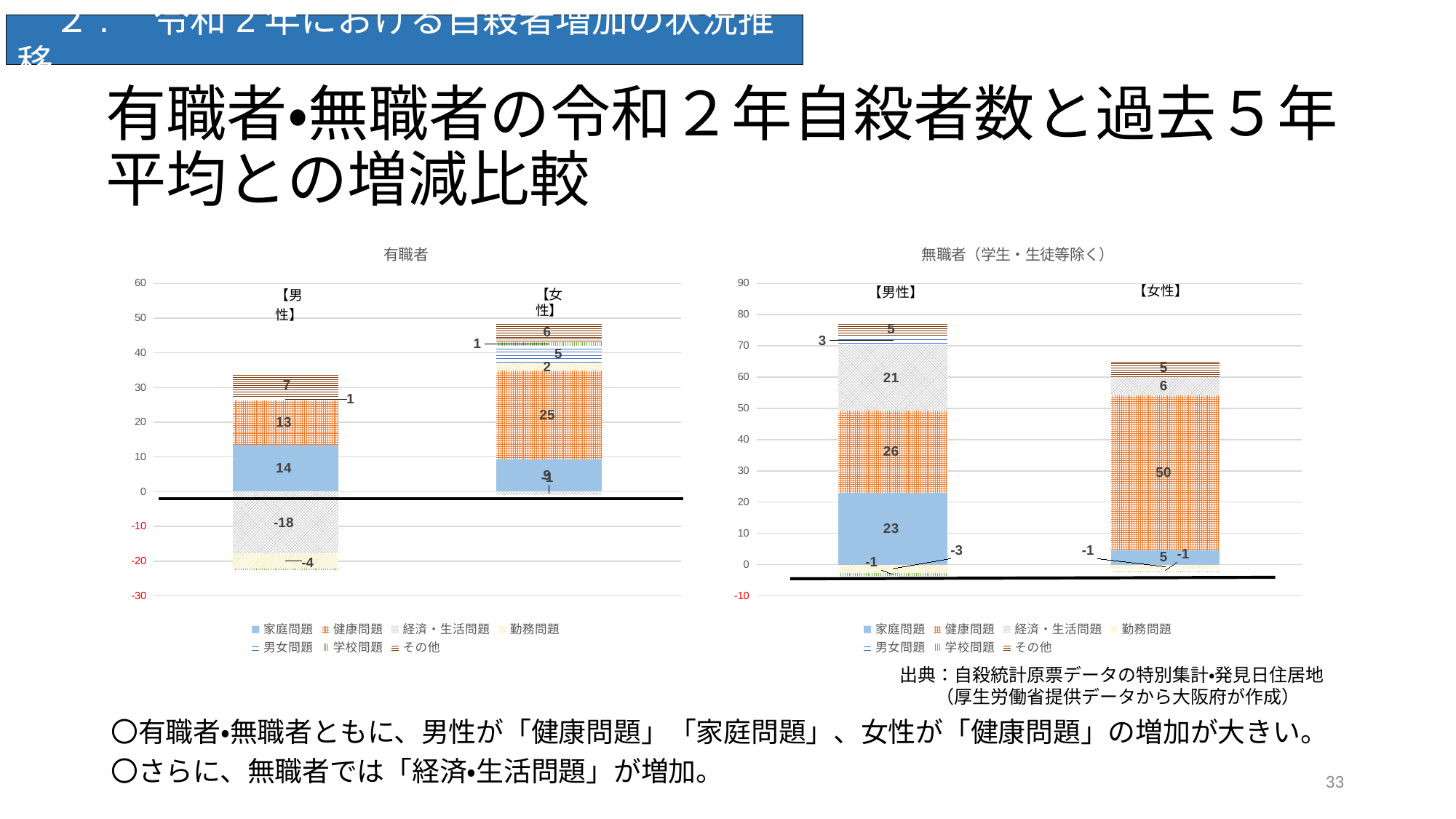

２.　令和2年における自殺者増加の状況推移
# 有職者・無職者の令和２年自殺者数と過去５年平均との増減比較

### Chart: 有職者

| Category | 家庭問題 | 健康問題 | 経済・生活問題 | 勤務問題 | 男女問題 | 学校問題 | その他 |
|---|---|---|---|---|---|---|---|
【女性】

### Chart: 無職者（学生・生徒等除く）

| Category | 家庭問題 | 健康問題 | 経済・生活問題 | 勤務問題 | 男女問題 | 学校問題 | その他 |
|---|---|---|---|---|---|---|---|
【女性】
【男性】
出典：自殺統計原票データの特別集計・発見日住居地
　　（厚生労働省提供データから大阪府が作成）
〇有職者・無職者ともに、男性が「健康問題」「家庭問題」、女性が「健康問題」の増加が大きい。
〇さらに、無職者では「経済・生活問題」が増加。
33